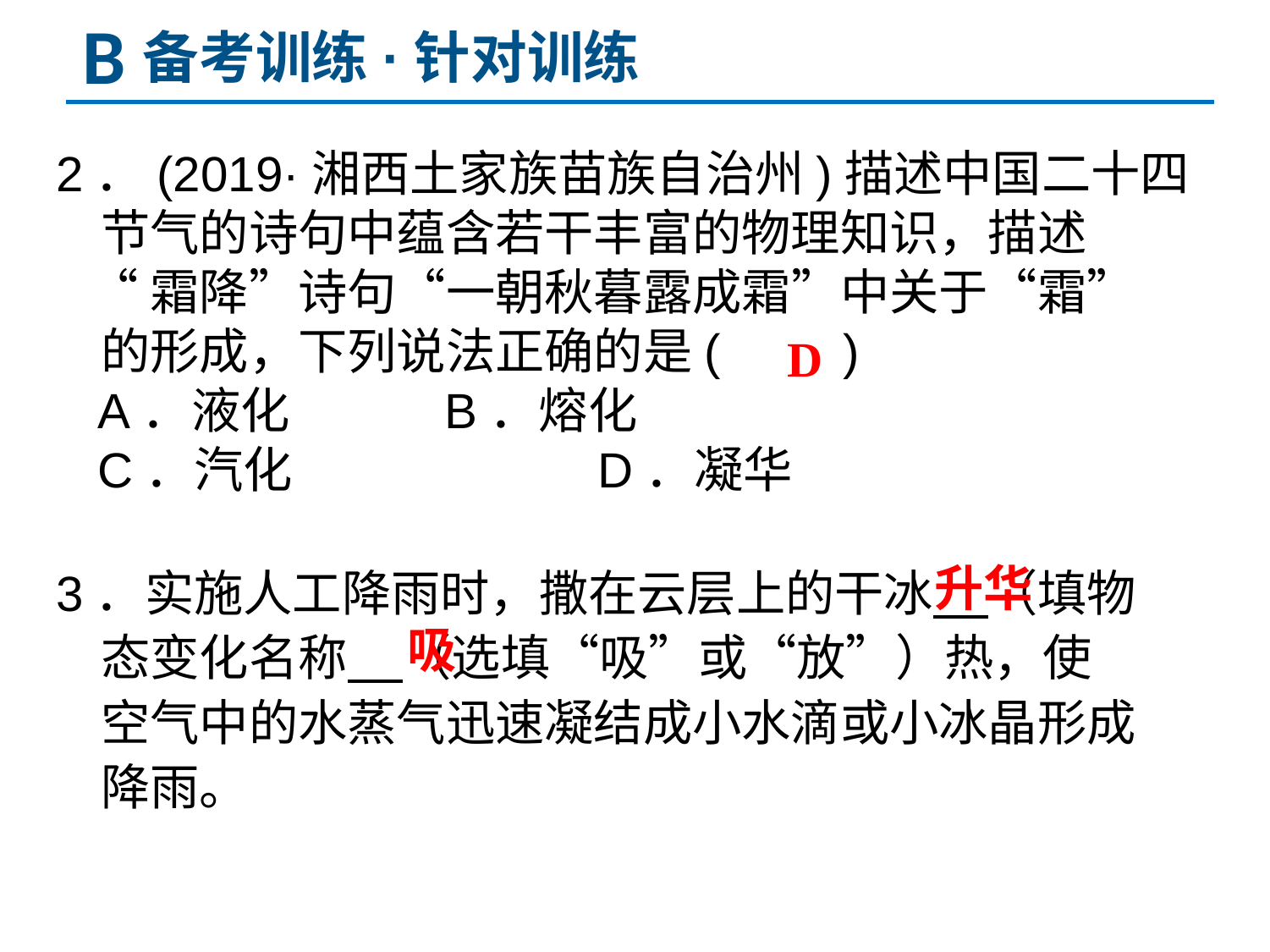

B
备考训练·针对训练
2．(2019·湘西土家族苗族自治州)描述中国二十四
   节气的诗句中蕴含若干丰富的物理知识，描述
   “霜降”诗句“一朝秋暮露成霜”中关于“霜”
   的形成，下列说法正确的是(　　)
   A．液化             B．熔化
   C．汽化  		  D．凝华

3．实施人工降雨时，撒在云层上的干冰     （填物
   态变化名称     （选填“吸”或“放”）热，使
   空气中的水蒸气迅速凝结成小水滴或小冰晶形成
   降雨。
D
升华
吸